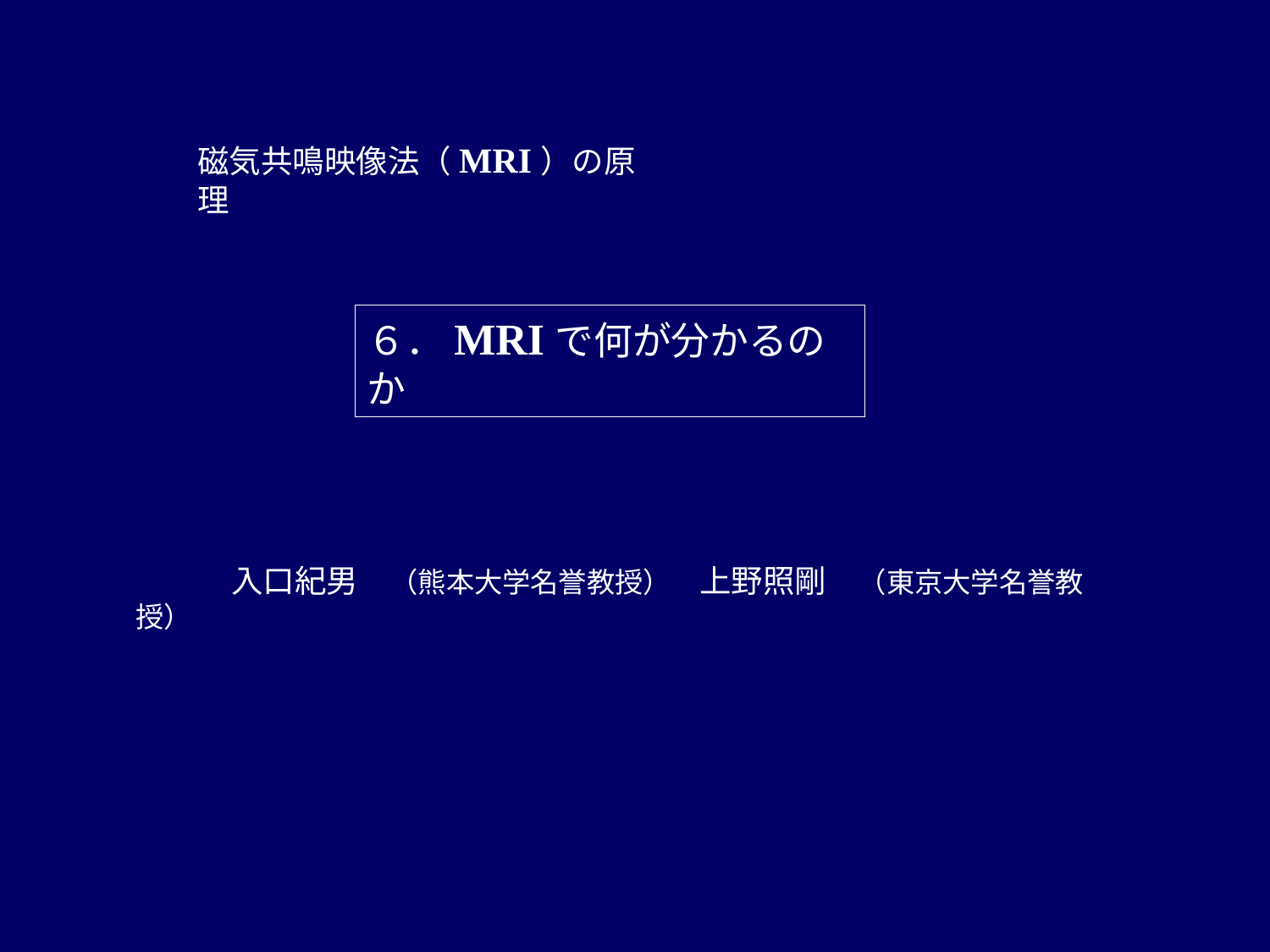

磁気共鳴映像法（MRI）の原理
６．MRIで何が分かるのか
　　　入口紀男　（熊本大学名誉教授）　上野照剛　（東京大学名誉教授）